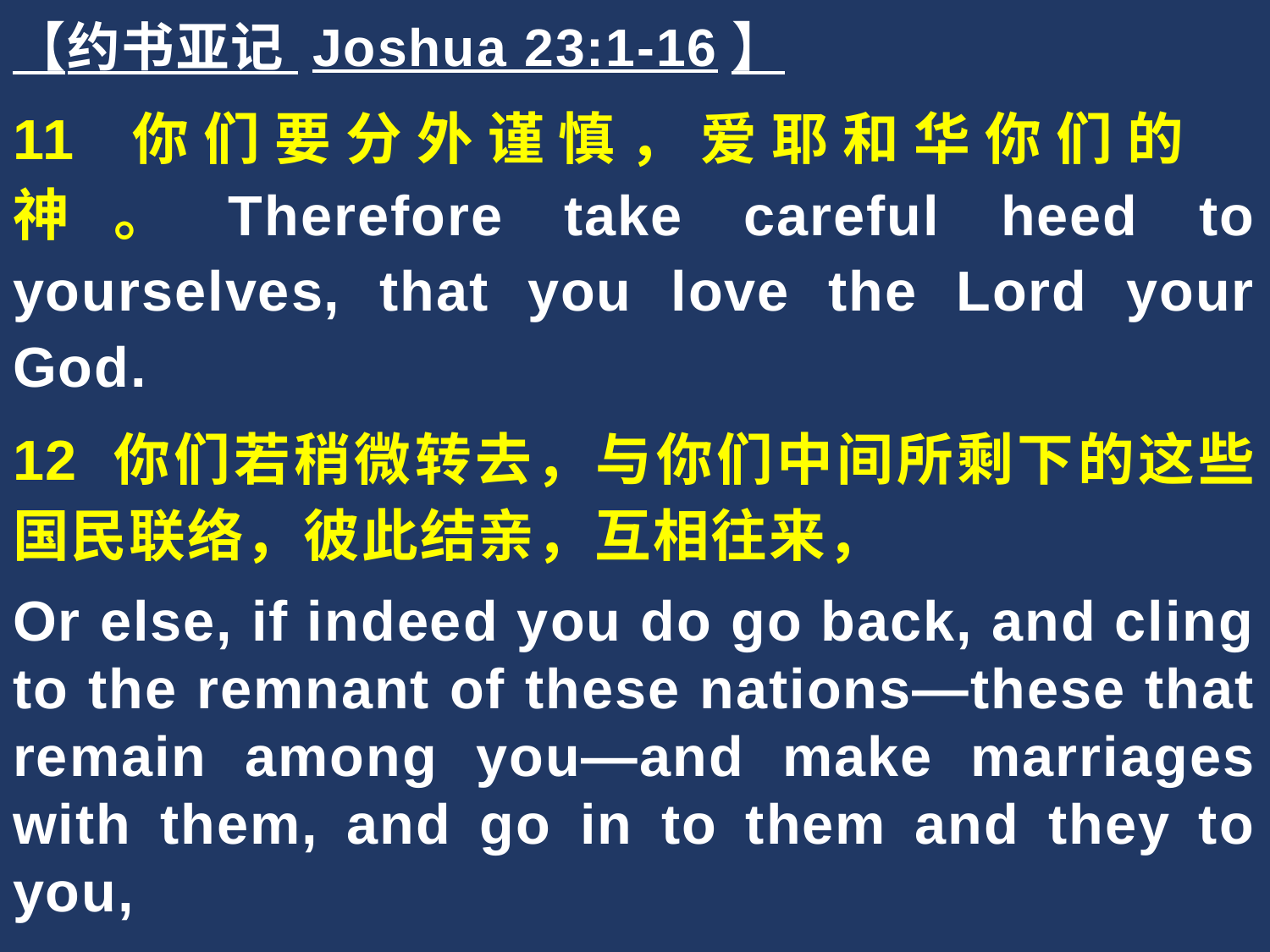

【约书亚记 Joshua 23:1-16】
11 你们要分外谨慎，爱耶和华你们的　神。Therefore take careful heed to yourselves, that you love the Lord your God.
12 你们若稍微转去，与你们中间所剩下的这些国民联络，彼此结亲，互相往来，
Or else, if indeed you do go back, and cling to the remnant of these nations—these that remain among you—and make marriages with them, and go in to them and they to you,